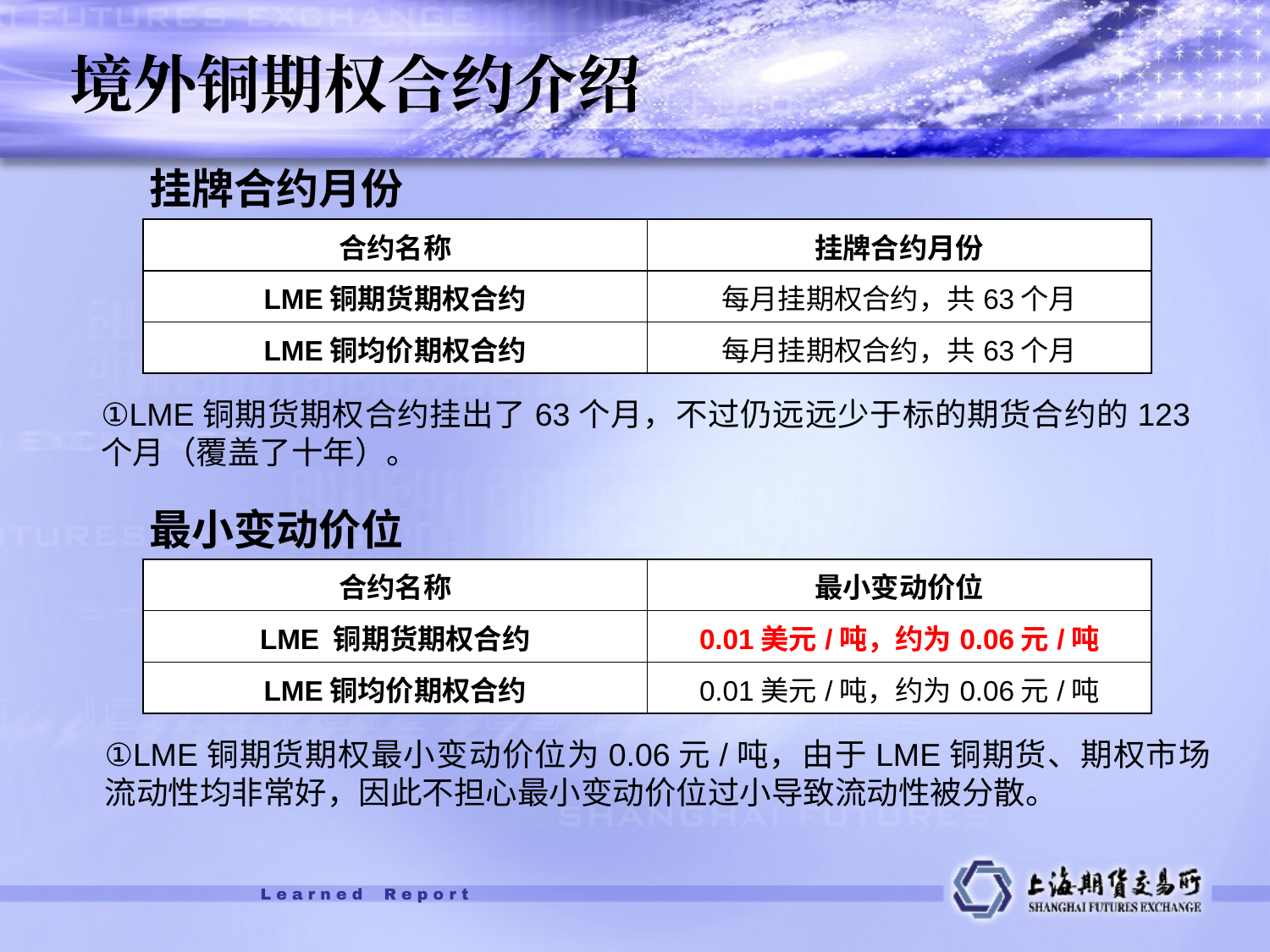

# 境外铜期权合约介绍
挂牌合约月份

| 合约名称 | 挂牌合约月份 |
| --- | --- |
| LME铜期货期权合约 | 每月挂期权合约，共63个月 |
| LME铜均价期权合约 | 每月挂期权合约，共63个月 |
①LME铜期货期权合约挂出了63个月，不过仍远远少于标的期货合约的123个月（覆盖了十年）。
最小变动价位
| 合约名称 | 最小变动价位 |
| --- | --- |
| LME 铜期货期权合约 | 0.01美元/吨，约为0.06元/吨 |
| LME铜均价期权合约 | 0.01美元/吨，约为0.06元/吨 |
①LME铜期货期权最小变动价位为0.06元/吨，由于LME铜期货、期权市场流动性均非常好，因此不担心最小变动价位过小导致流动性被分散。